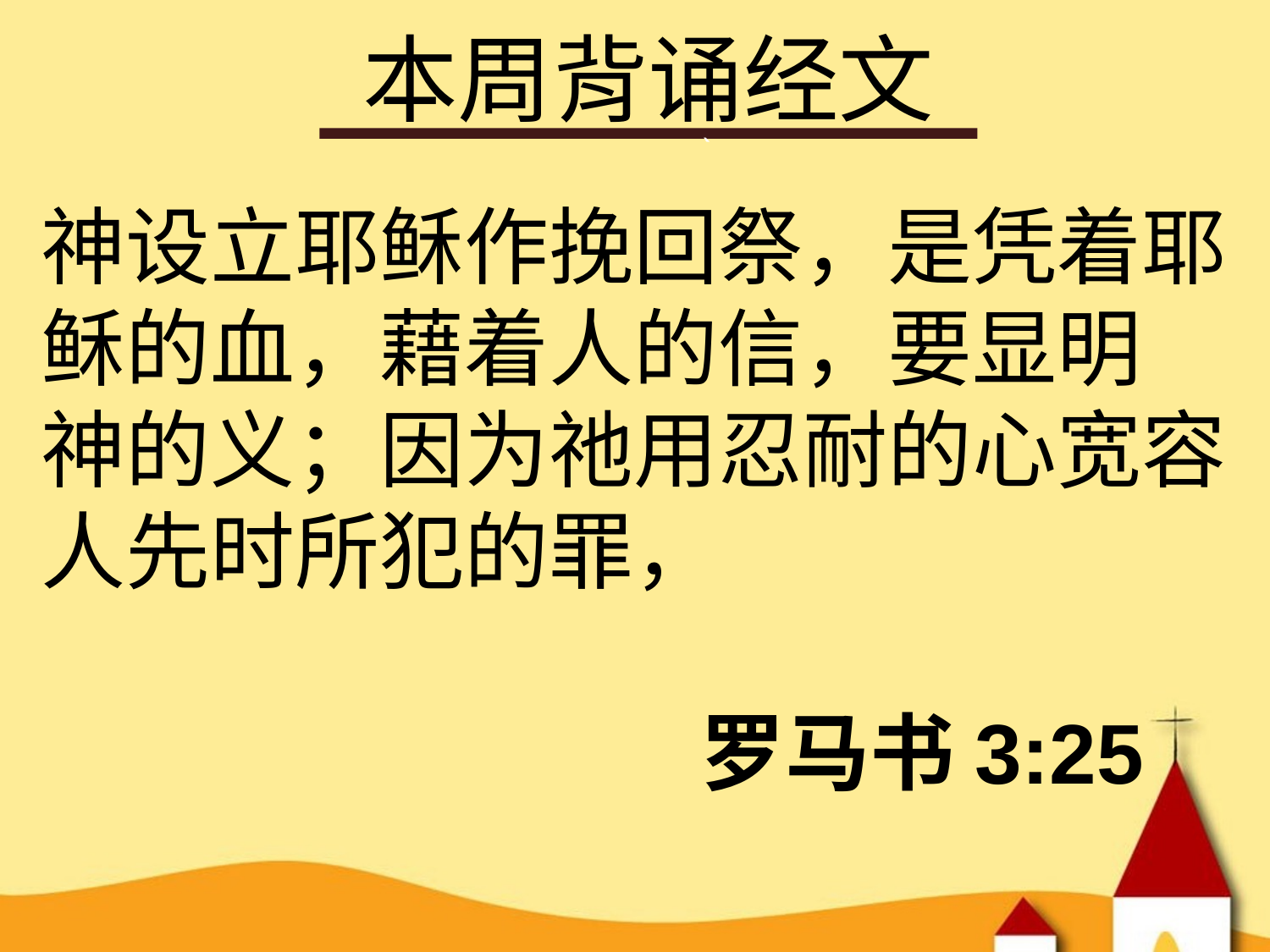

本周背诵经文
`
神设立耶稣作挽回祭，是凭着耶稣的血，藉着人的信，要显明　神的义；因为祂用忍耐的心宽容人先时所犯的罪，
罗马书3:25